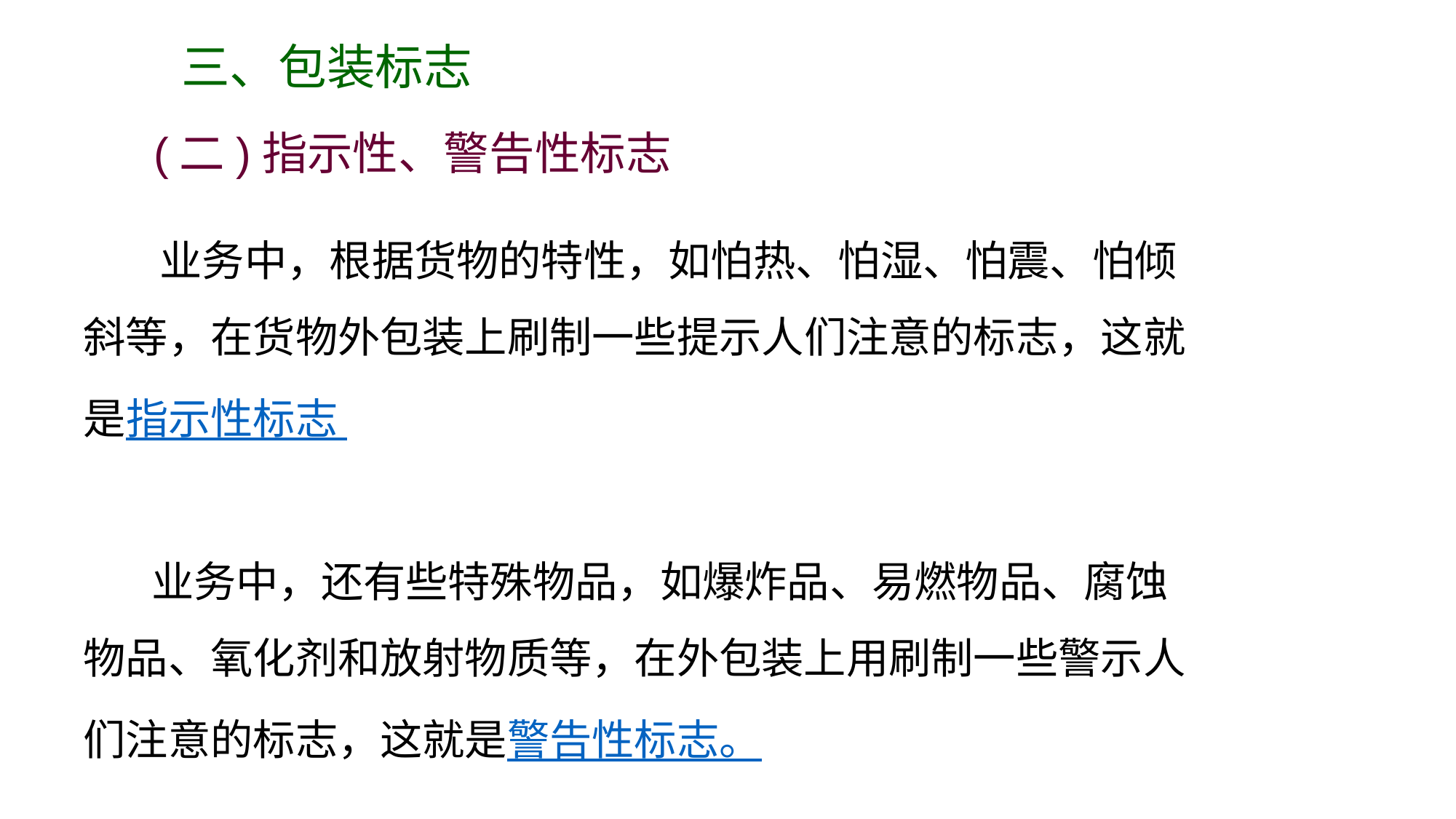

三、包装标志
(二)指示性、警告性标志
       业务中，根据货物的特性，如怕热、怕湿、怕震、怕倾斜等，在货物外包装上刷制一些提示人们注意的标志，这就是指示性标志

         业务中，还有些特殊物品，如爆炸品、易燃物品、腐蚀物品、氧化剂和放射物质等，在外包装上用刷制一些警示人们注意的标志，这就是警告性标志。